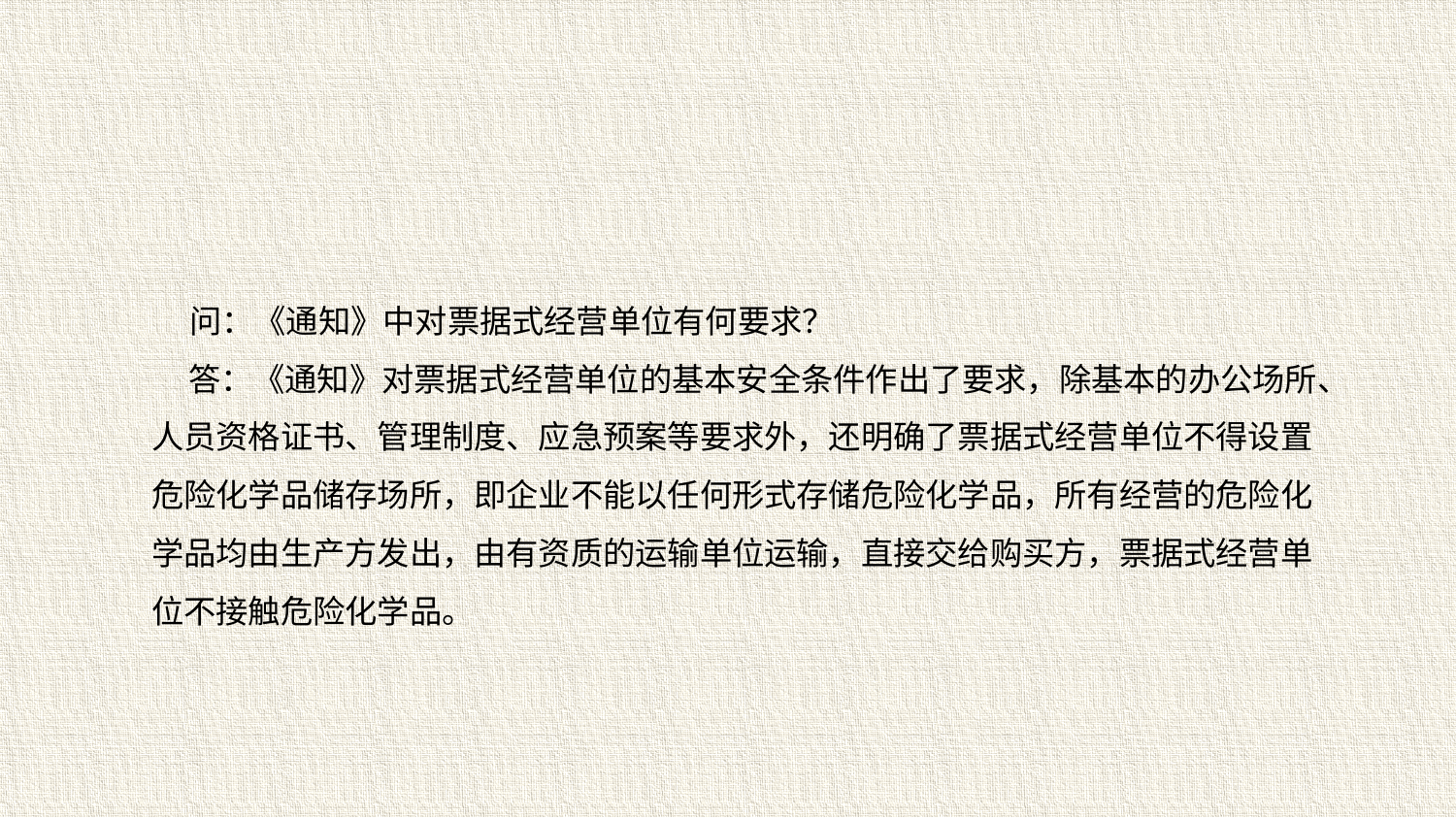

问：《通知》中对票据式经营单位有何要求？
    答：《通知》对票据式经营单位的基本安全条件作出了要求，除基本的办公场所、人员资格证书、管理制度、应急预案等要求外，还明确了票据式经营单位不得设置危险化学品储存场所，即企业不能以任何形式存储危险化学品，所有经营的危险化学品均由生产方发出，由有资质的运输单位运输，直接交给购买方，票据式经营单位不接触危险化学品。